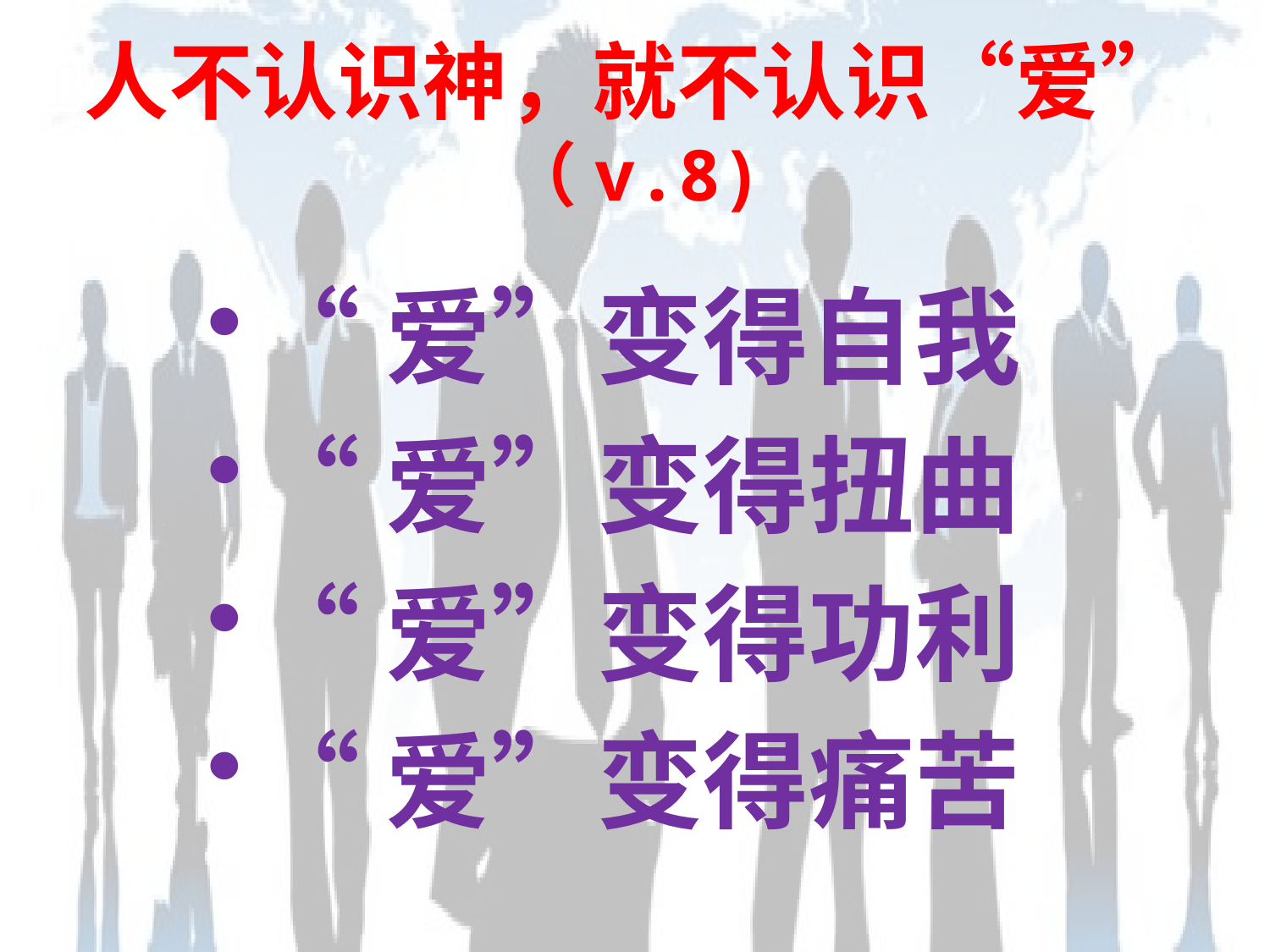

# 人不认识神，就不认识“爱” （v.8)
“爱”变得自我
“爱”变得扭曲
“爱”变得功利
“爱”变得痛苦